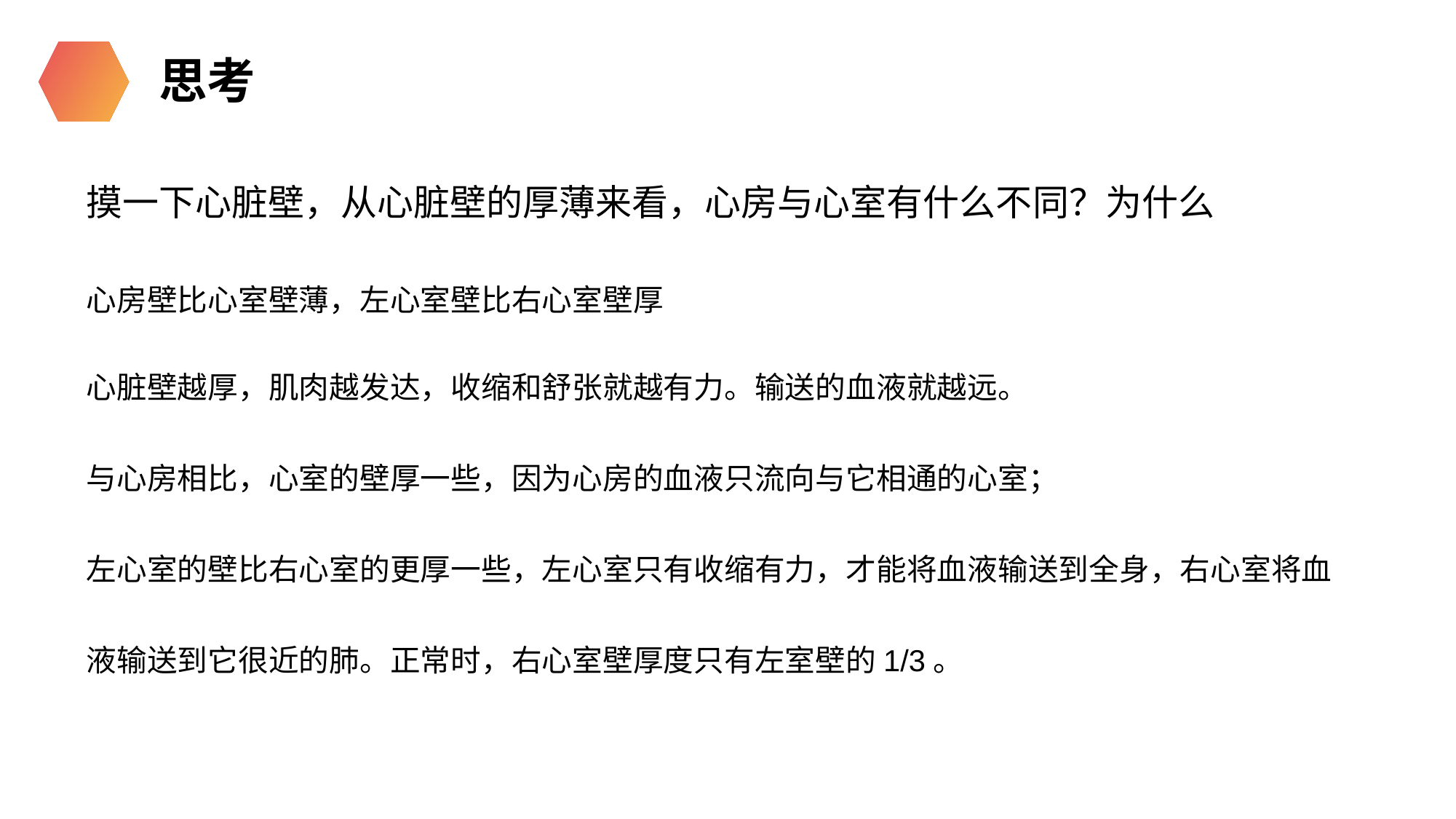

思考
摸一下心脏壁，从心脏壁的厚薄来看，心房与心室有什么不同？为什么
心房壁比心室壁薄，左心室壁比右心室壁厚

心脏壁越厚，肌肉越发达，收缩和舒张就越有力。输送的血液就越远。
与心房相比，心室的壁厚一些，因为心房的血液只流向与它相通的心室；
左心室的壁比右心室的更厚一些，左心室只有收缩有力，才能将血液输送到全身，右心室将血液输送到它很近的肺。正常时，右心室壁厚度只有左室壁的1/3。